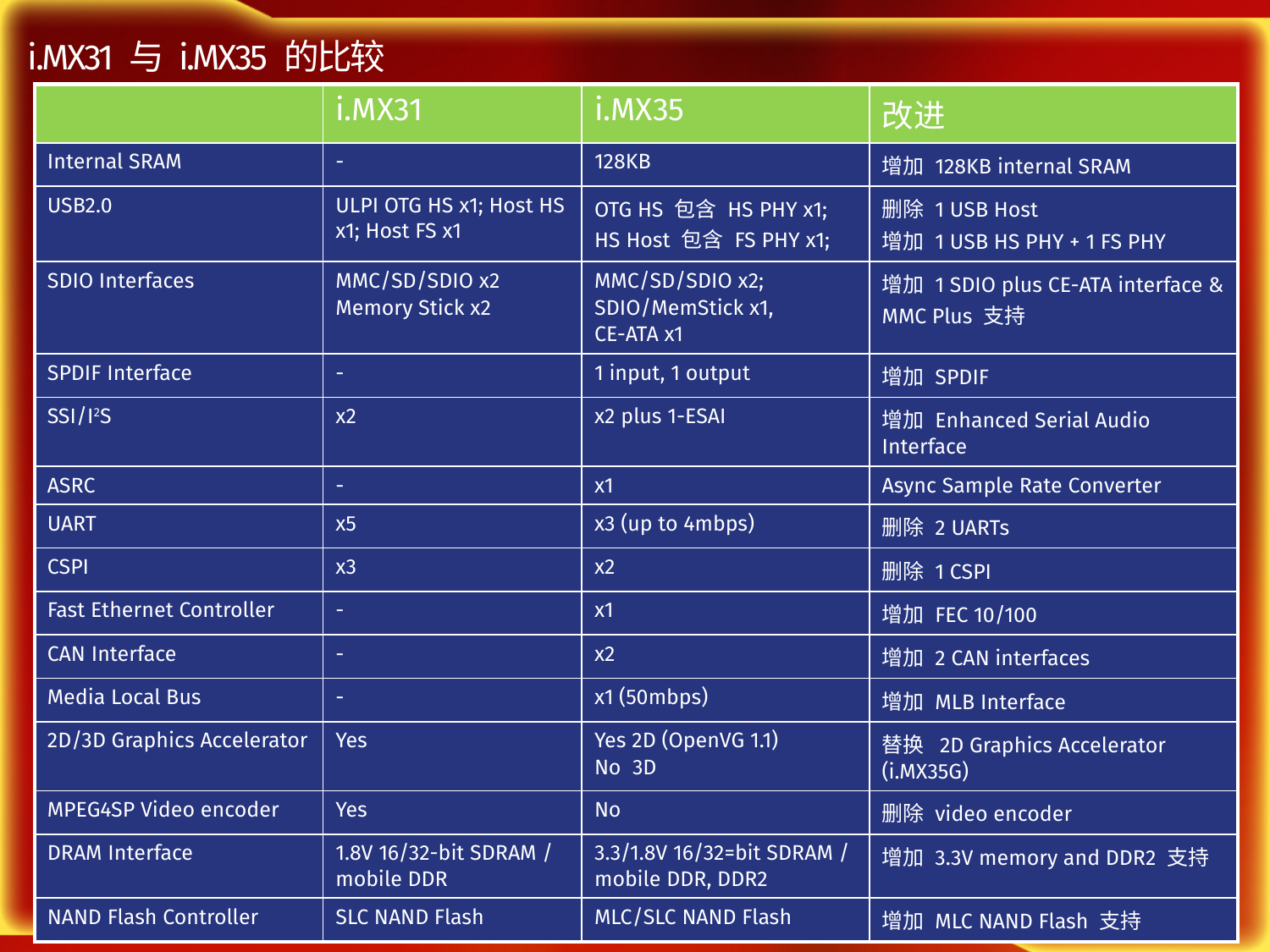

# i.MX31 与 i.MX35 的比较
|  | i.MX31 | i.MX35 | 改进 |
| --- | --- | --- | --- |
| Internal SRAM | - | 128KB | 增加 128KB internal SRAM |
| USB2.0 | ULPI OTG HS x1; Host HS x1; Host FS x1 | OTG HS 包含 HS PHY x1; HS Host 包含 FS PHY x1; | 删除 1 USB Host 增加 1 USB HS PHY + 1 FS PHY |
| SDIO Interfaces | MMC/SD/SDIO x2 Memory Stick x2 | MMC/SD/SDIO x2; SDIO/MemStick x1, CE-ATA x1 | 增加 1 SDIO plus CE-ATA interface & MMC Plus 支持 |
| SPDIF Interface | - | 1 input, 1 output | 增加 SPDIF |
| SSI/I2S | x2 | x2 plus 1-ESAI | 增加 Enhanced Serial Audio Interface |
| ASRC | - | x1 | Async Sample Rate Converter |
| UART | x5 | x3 (up to 4mbps) | 删除 2 UARTs |
| CSPI | x3 | x2 | 删除 1 CSPI |
| Fast Ethernet Controller | - | x1 | 增加 FEC 10/100 |
| CAN Interface | - | x2 | 增加 2 CAN interfaces |
| Media Local Bus | - | x1 (50mbps) | 增加 MLB Interface |
| 2D/3D Graphics Accelerator | Yes | Yes 2D (OpenVG 1.1) No 3D | 替换 2D Graphics Accelerator (i.MX35G) |
| MPEG4SP Video encoder | Yes | No | 删除 video encoder |
| DRAM Interface | 1.8V 16/32-bit SDRAM / mobile DDR | 3.3/1.8V 16/32=bit SDRAM / mobile DDR, DDR2 | 增加 3.3V memory and DDR2 支持 |
| NAND Flash Controller | SLC NAND Flash | MLC/SLC NAND Flash | 增加 MLC NAND Flash 支持 |